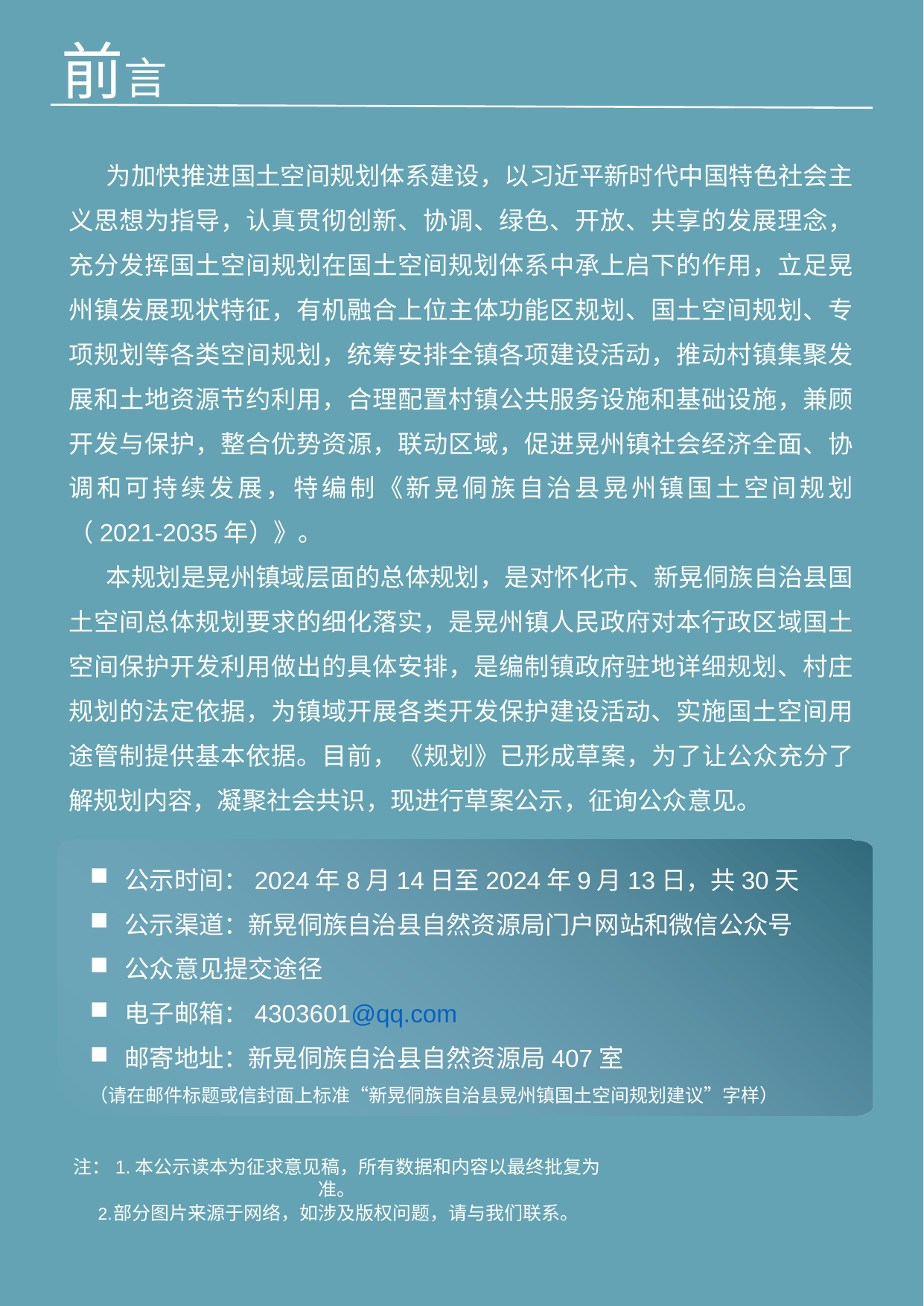

前言
为加快推进国土空间规划体系建设，以习近平新时代中国特色社会主义思想为指导，认真贯彻创新、协调、绿色、开放、共享的发展理念，充分发挥国土空间规划在国土空间规划体系中承上启下的作用，立足晃州镇发展现状特征，有机融合上位主体功能区规划、国土空间规划、专项规划等各类空间规划，统筹安排全镇各项建设活动，推动村镇集聚发展和土地资源节约利用，合理配置村镇公共服务设施和基础设施，兼顾开发与保护，整合优势资源，联动区域，促进晃州镇社会经济全面、协调和可持续发展，特编制《新晃侗族自治县晃州镇国土空间规划（2021-2035年）》。
本规划是晃州镇域层面的总体规划，是对怀化市、新晃侗族自治县国土空间总体规划要求的细化落实，是晃州镇人民政府对本行政区域国土空间保护开发利用做出的具体安排，是编制镇政府驻地详细规划、村庄规划的法定依据，为镇域开展各类开发保护建设活动、实施国土空间用途管制提供基本依据。目前，《规划》已形成草案，为了让公众充分了解规划内容，凝聚社会共识，现进行草案公示，征询公众意见。

公示时间：2024年8月14日至2024年9月13日，共30天
公示渠道：新晃侗族自治县自然资源局门户网站和微信公众号
公众意见提交途径
电子邮箱：4303601@qq.com
邮寄地址：新晃侗族自治县自然资源局407室
（请在邮件标题或信封面上标准“新晃侗族自治县晃州镇国土空间规划建议”字样）
注：1.本公示读本为征求意见稿，所有数据和内容以最终批复为准。
部分图片来源于网络，如涉及版权问题，请与我们联系。